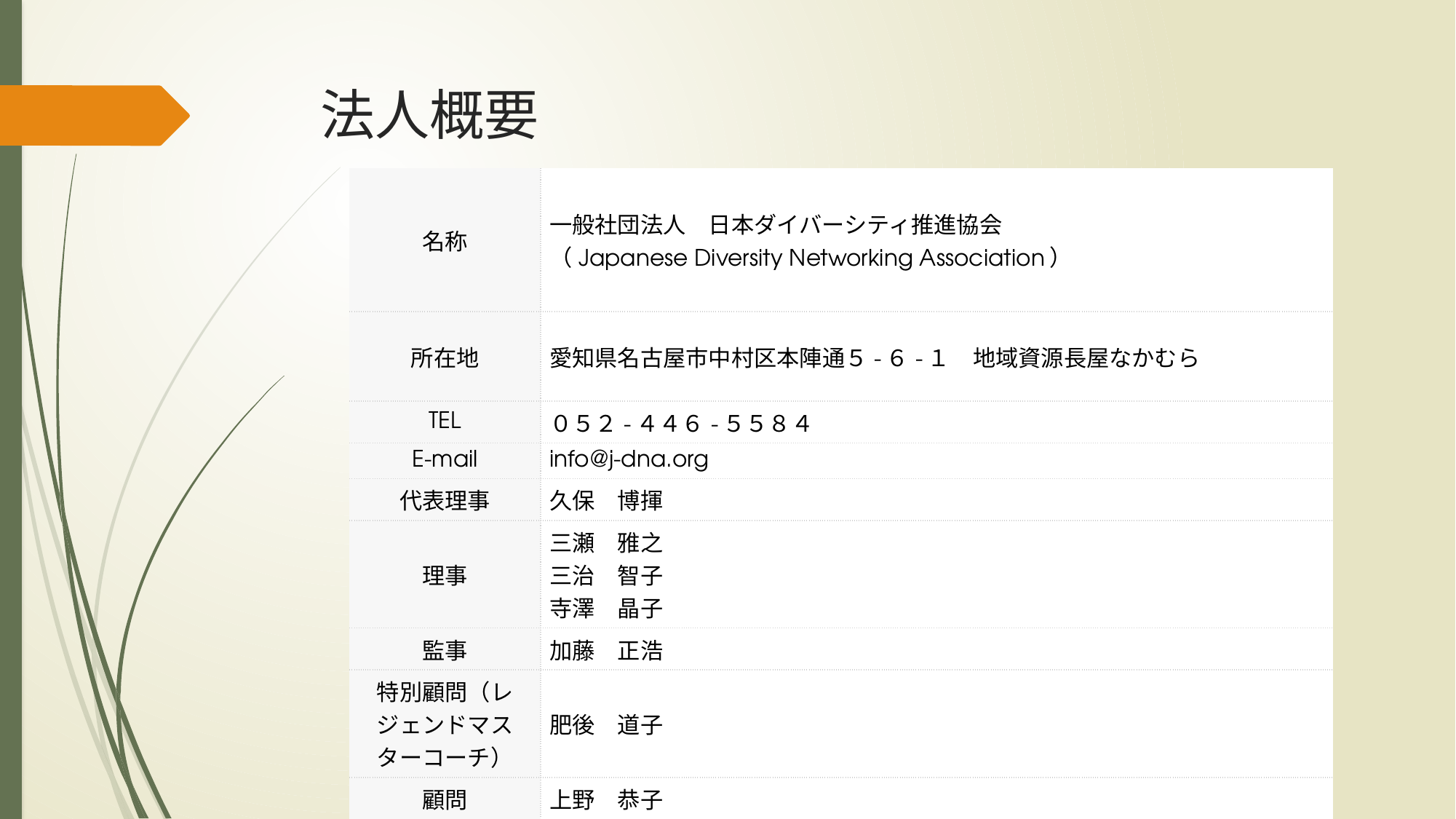

# 法人概要
| 名称 | 一般社団法人　日本ダイバーシティ推進協会 （Japanese Diversity Networking Association） |
| --- | --- |
| 所在地 | 愛知県名古屋市中村区本陣通５-６-１　地域資源長屋なかむら |
| TEL | ０５２-４４６-５５８４ |
| E-mail | info@j-dna.org |
| 代表理事 | 久保　博揮 |
| 理事 | 三瀬　雅之 三治　智子 寺澤　晶子 |
| 監事 | 加藤　正浩 |
| 特別顧問（レジェンドマスターコーチ） | 肥後　道子 |
| 顧問 | 上野　恭子 |